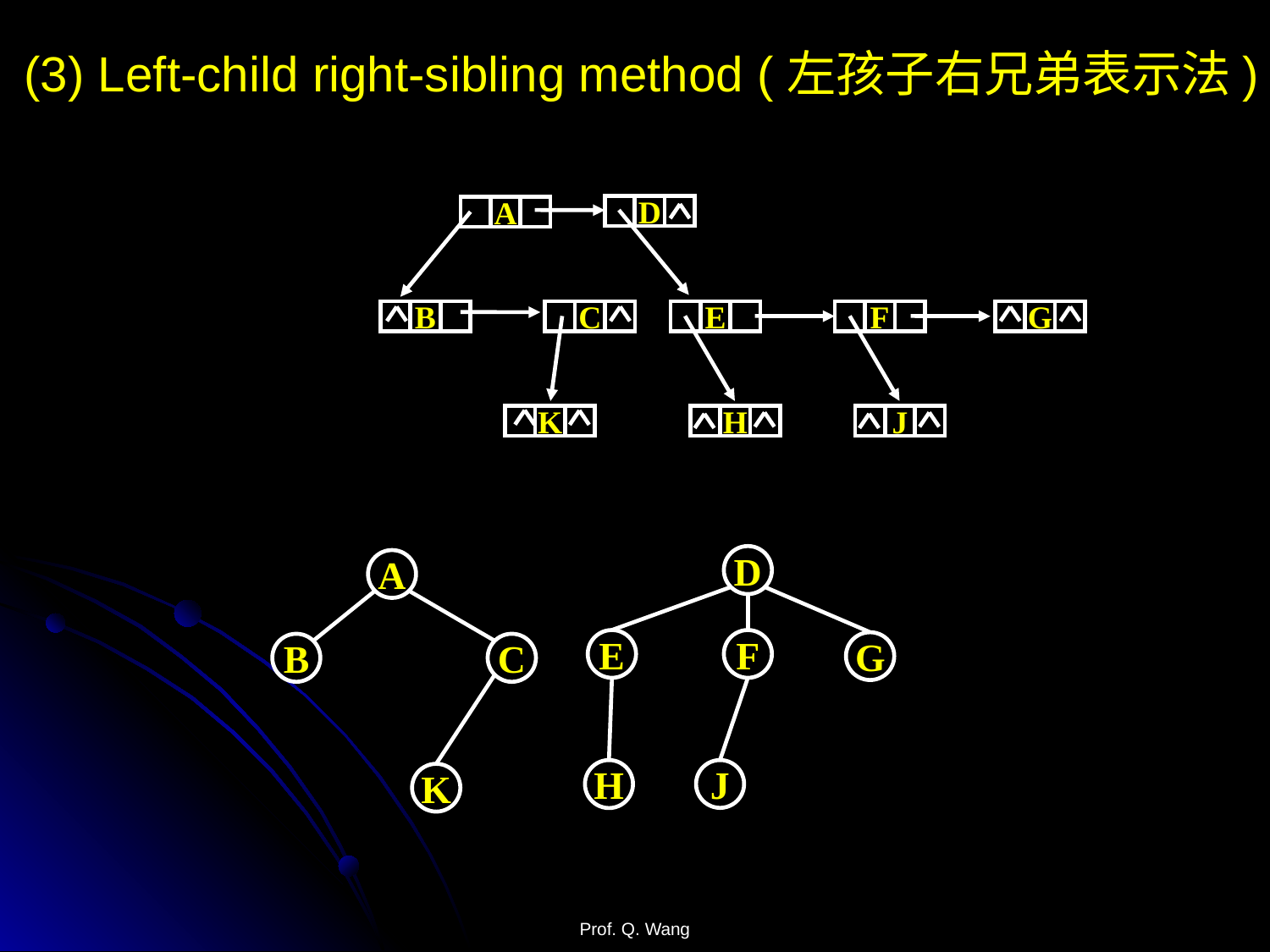

(3) Left-child right-sibling method (左孩子右兄弟表示法)

D

A

B

C

E

F

G

K

H

J

D
A
E
F
G
B
C
H
J
K

Prof. Q. Wang